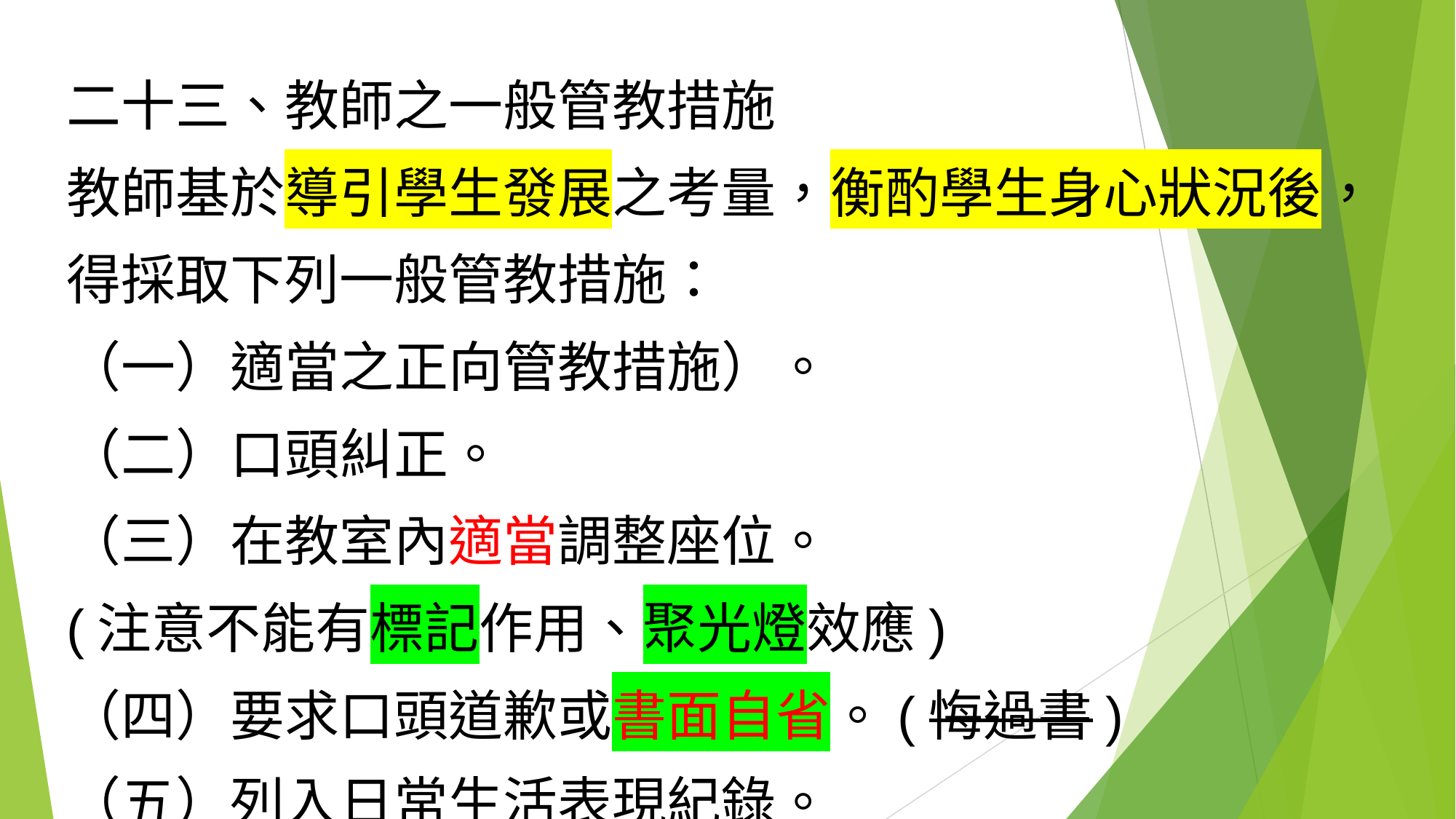

二十三、教師之一般管教措施
教師基於導引學生發展之考量，衡酌學生身心狀況後，得採取下列一般管教措施：
（一）適當之正向管教措施）。
（二）口頭糾正。
（三）在教室內適當調整座位。
(注意不能有標記作用、聚光燈效應)
（四）要求口頭道歉或書面自省。(悔過書)
（五）列入日常生活表現紀錄。